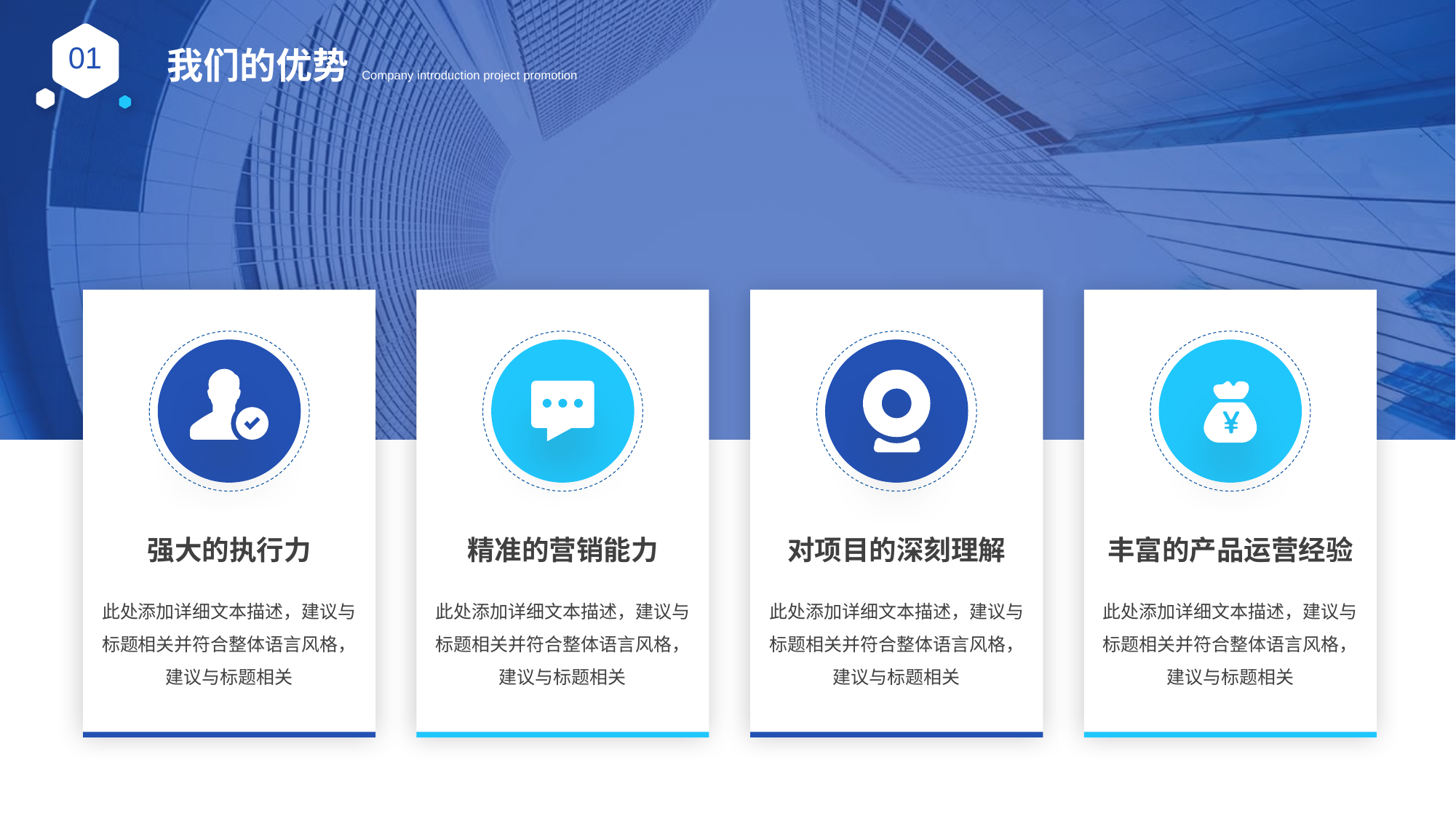

01
我们的优势
Company introduction project promotion

强大的执行力
精准的营销能力
对项目的深刻理解
丰富的产品运营经验
此处添加详细文本描述，建议与标题相关并符合整体语言风格，建议与标题相关
此处添加详细文本描述，建议与标题相关并符合整体语言风格，建议与标题相关
此处添加详细文本描述，建议与标题相关并符合整体语言风格，建议与标题相关
此处添加详细文本描述，建议与标题相关并符合整体语言风格，建议与标题相关